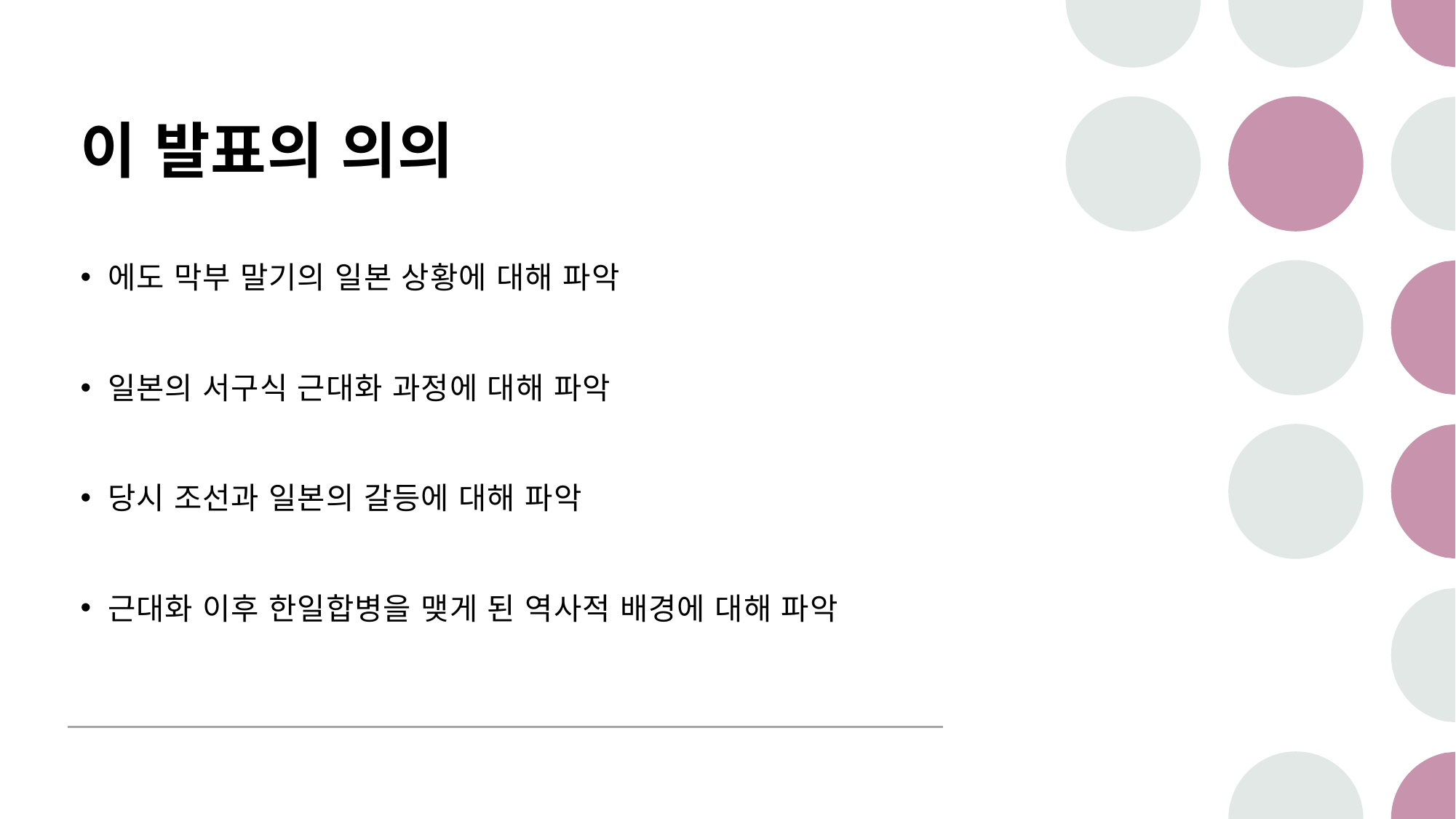

# 이 발표의 의의

에도 막부 말기의 일본 상황에 대해 파악

일본의 서구식 근대화 과정에 대해 파악

당시 조선과 일본의 갈등에 대해 파악

근대화 이후 한일합병을 맺게 된 역사적 배경에 대해 파악